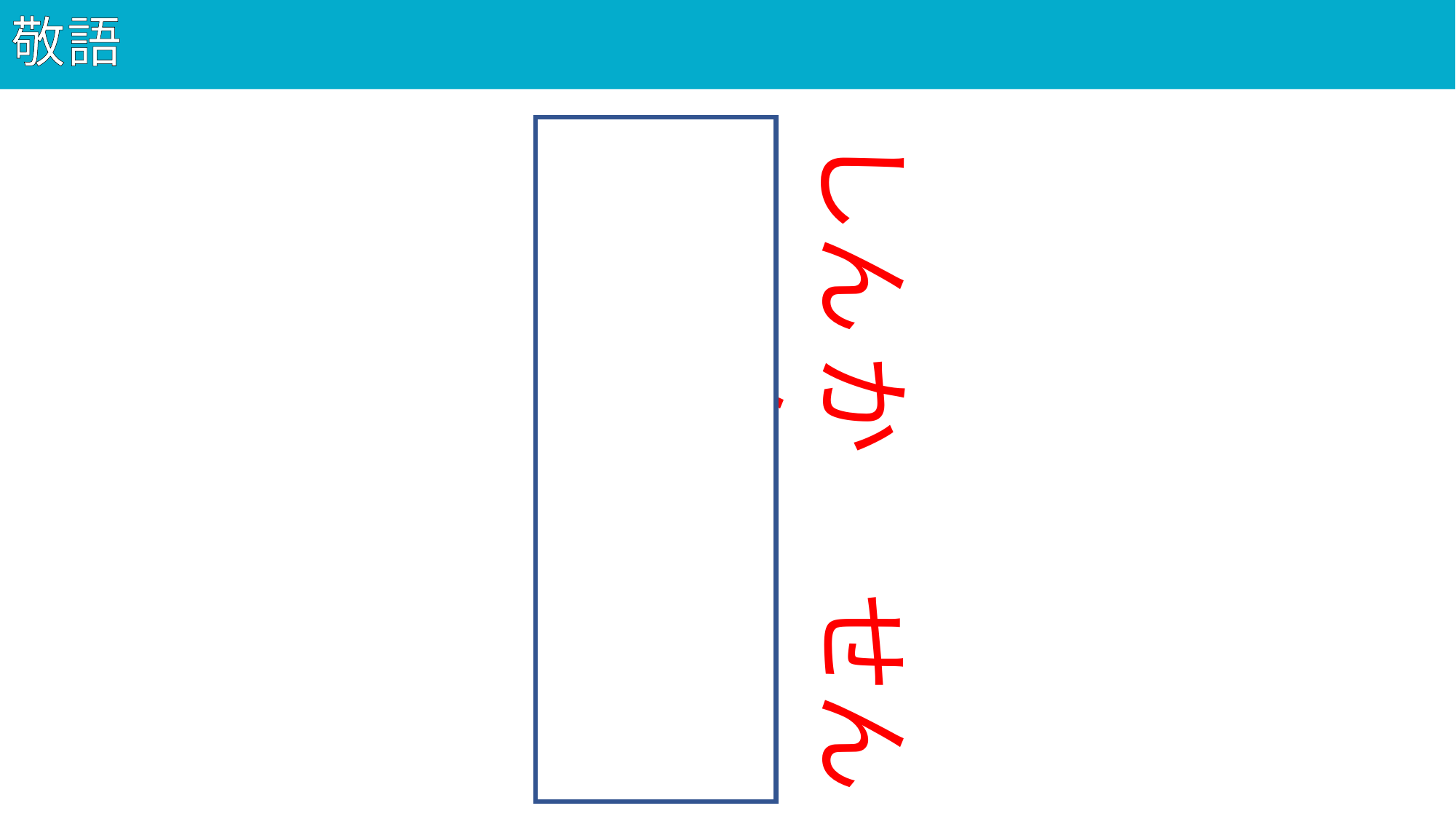

# 敬語
51
新幹線

しん
かん
せん